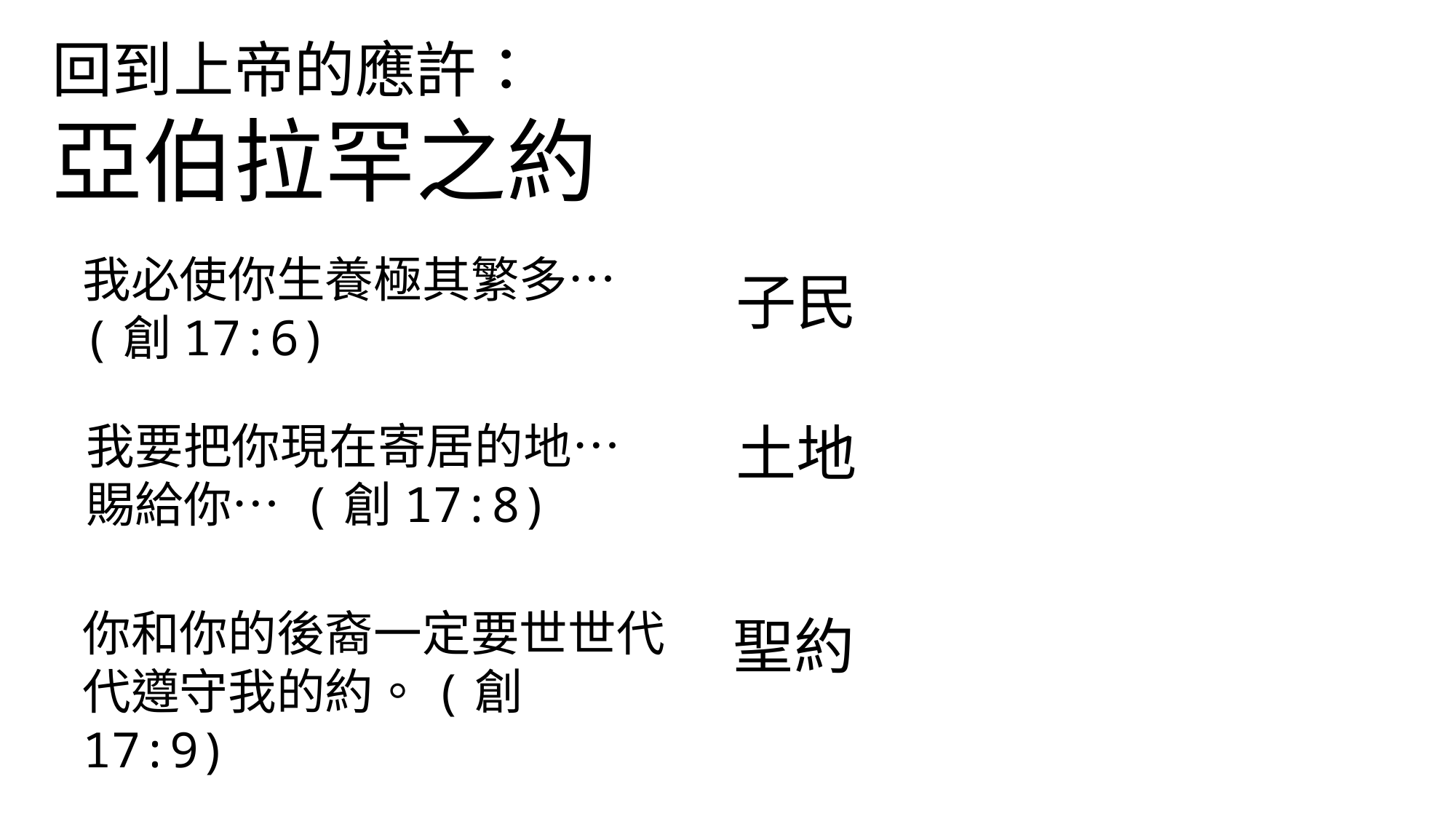

回到上帝的應許：
亞伯拉罕之約
我必使你生養極其繁多…
(創17:6)
子民
土地
我要把你現在寄居的地…
賜給你… (創17:8)
你和你的後裔一定要世世代代遵守我的約。(創17:9)
聖約